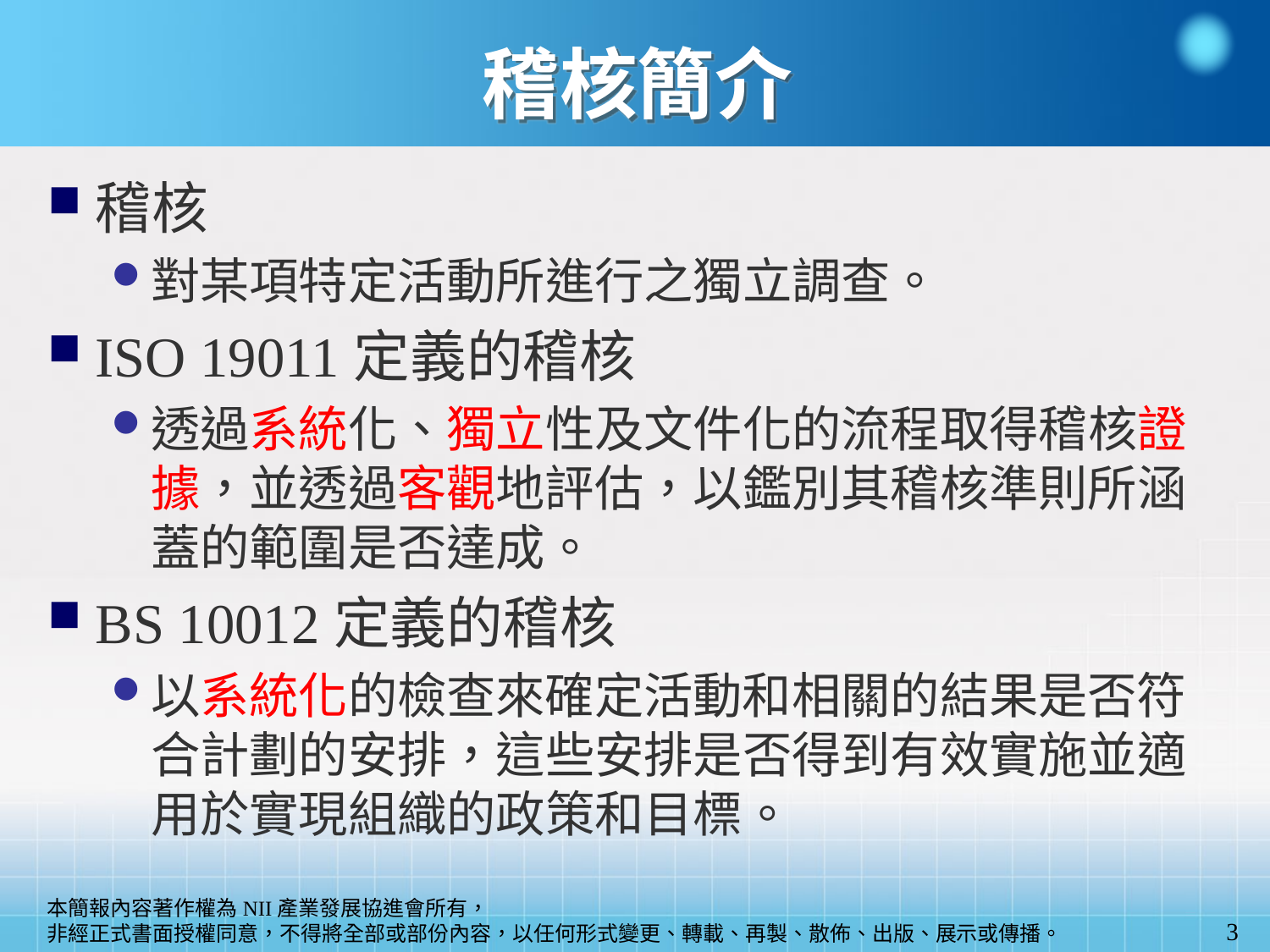

# 稽核簡介
稽核
對某項特定活動所進行之獨立調查。
ISO 19011定義的稽核
透過系統化、獨立性及文件化的流程取得稽核證據，並透過客觀地評估，以鑑別其稽核準則所涵蓋的範圍是否達成。
BS 10012定義的稽核
以系統化的檢查來確定活動和相關的結果是否符合計劃的安排，這些安排是否得到有效實施並適用於實現組織的政策和目標。
3